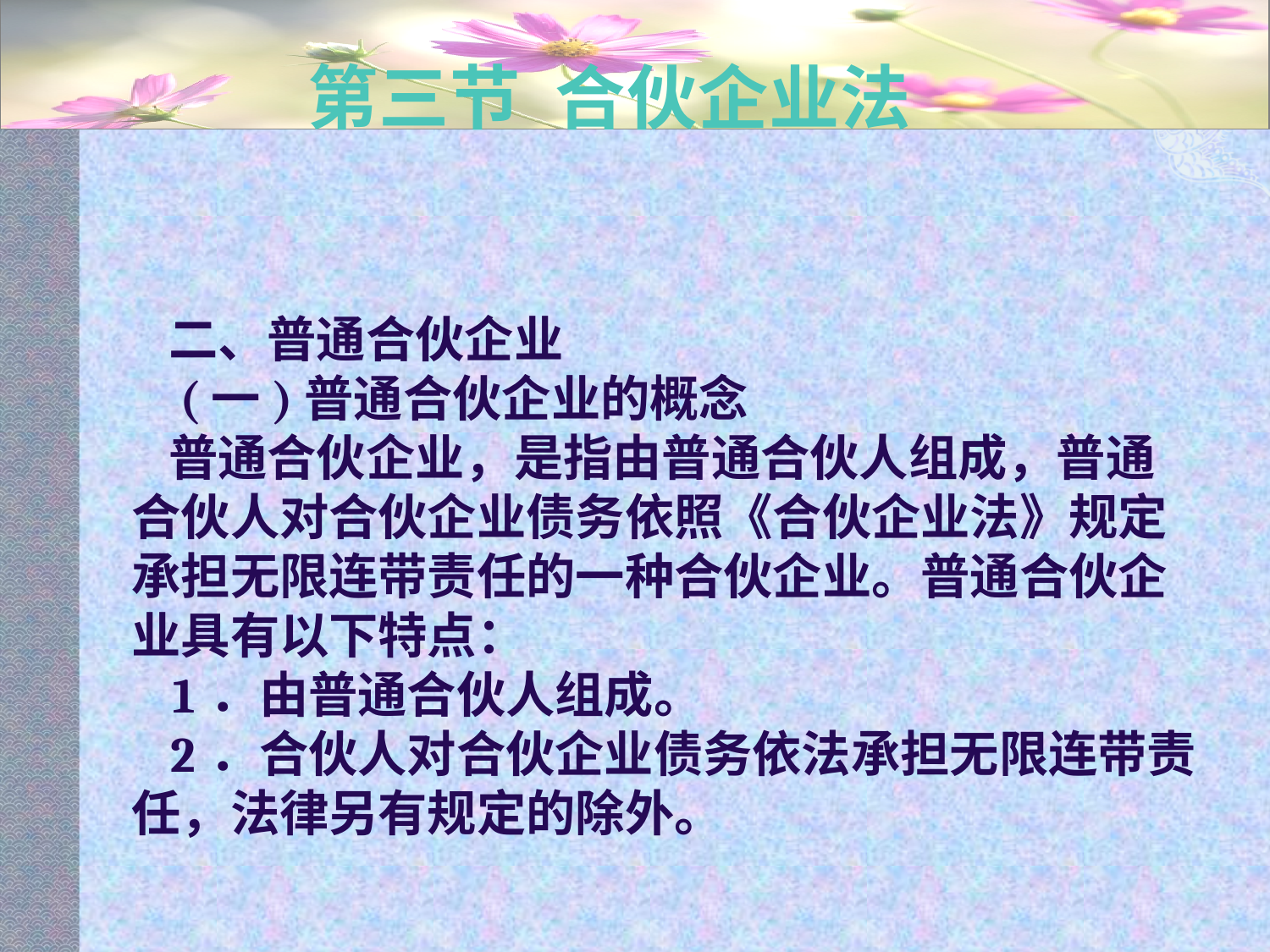

# 第三节  合伙企业法
二、普通合伙企业
 (一)普通合伙企业的概念
普通合伙企业，是指由普通合伙人组成，普通合伙人对合伙企业债务依照《合伙企业法》规定承担无限连带责任的一种合伙企业。普通合伙企业具有以下特点：
1．由普通合伙人组成。
2．合伙人对合伙企业债务依法承担无限连带责任，法律另有规定的除外。